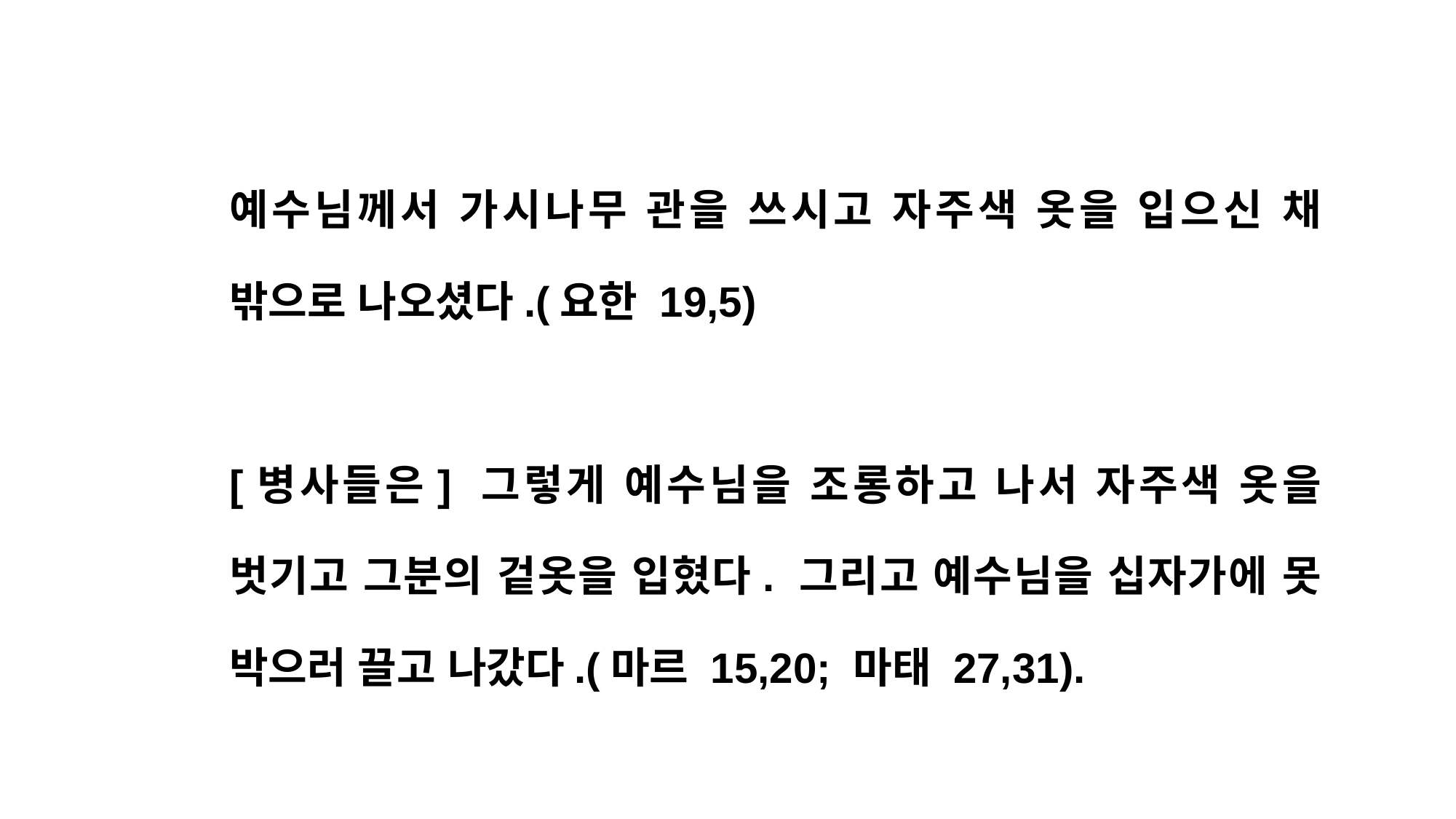

예수님께서 가시나무 관을 쓰시고 자주색 옷을 입으신 채 밖으로 나오셨다.(요한 19,5)

[병사들은] 그렇게 예수님을 조롱하고 나서 자주색 옷을 벗기고 그분의 겉옷을 입혔다. 그리고 예수님을 십자가에 못 박으러 끌고 나갔다.(마르 15,20; 마태 27,31).